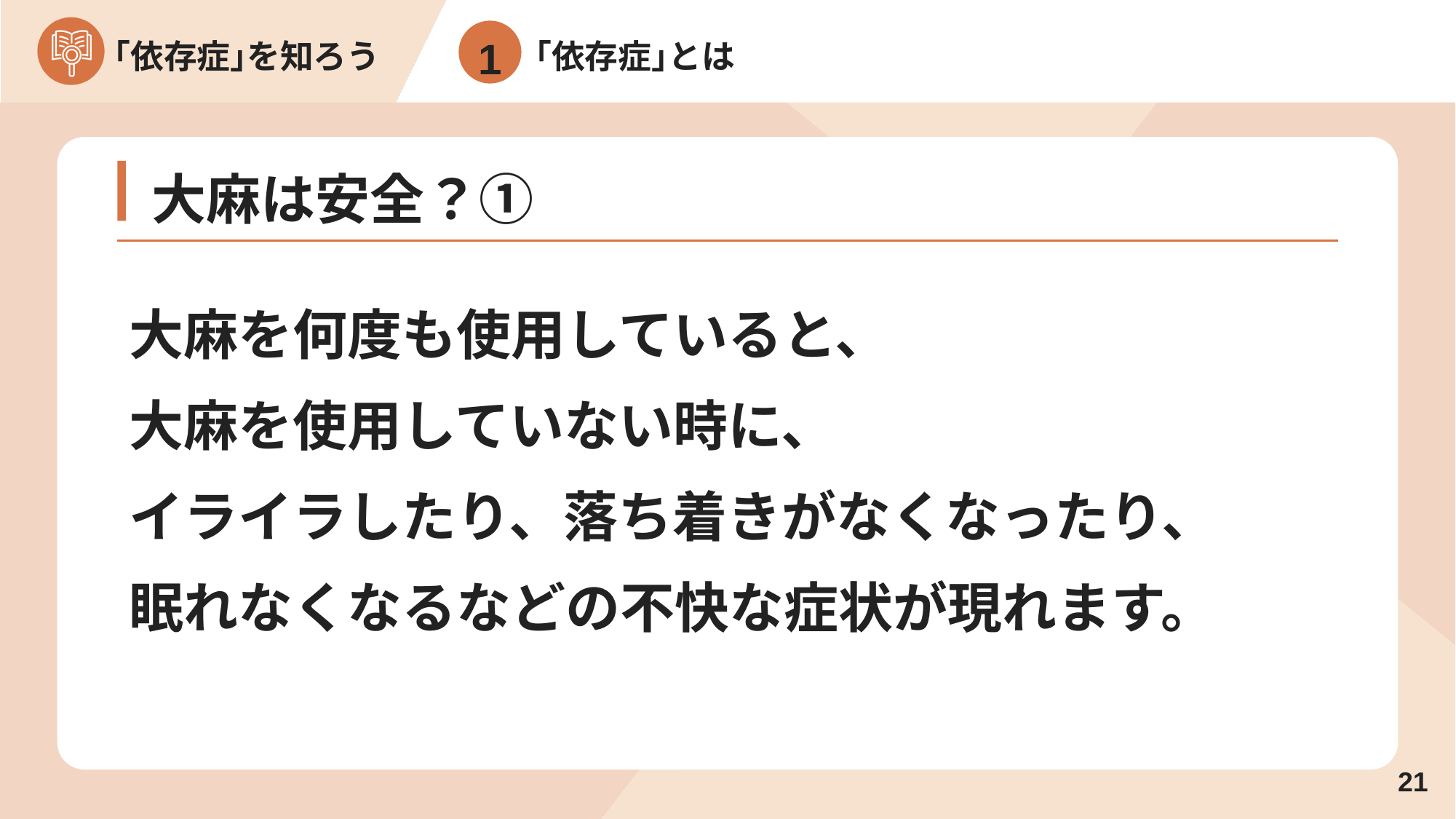

1
｢依存症｣とは

大麻は安全？①
大麻を何度も使用していると、
大麻を使用していない時に、
イライラしたり、落ち着きがなくなったり、
眠れなくなるなどの不快な症状が現れます。
21